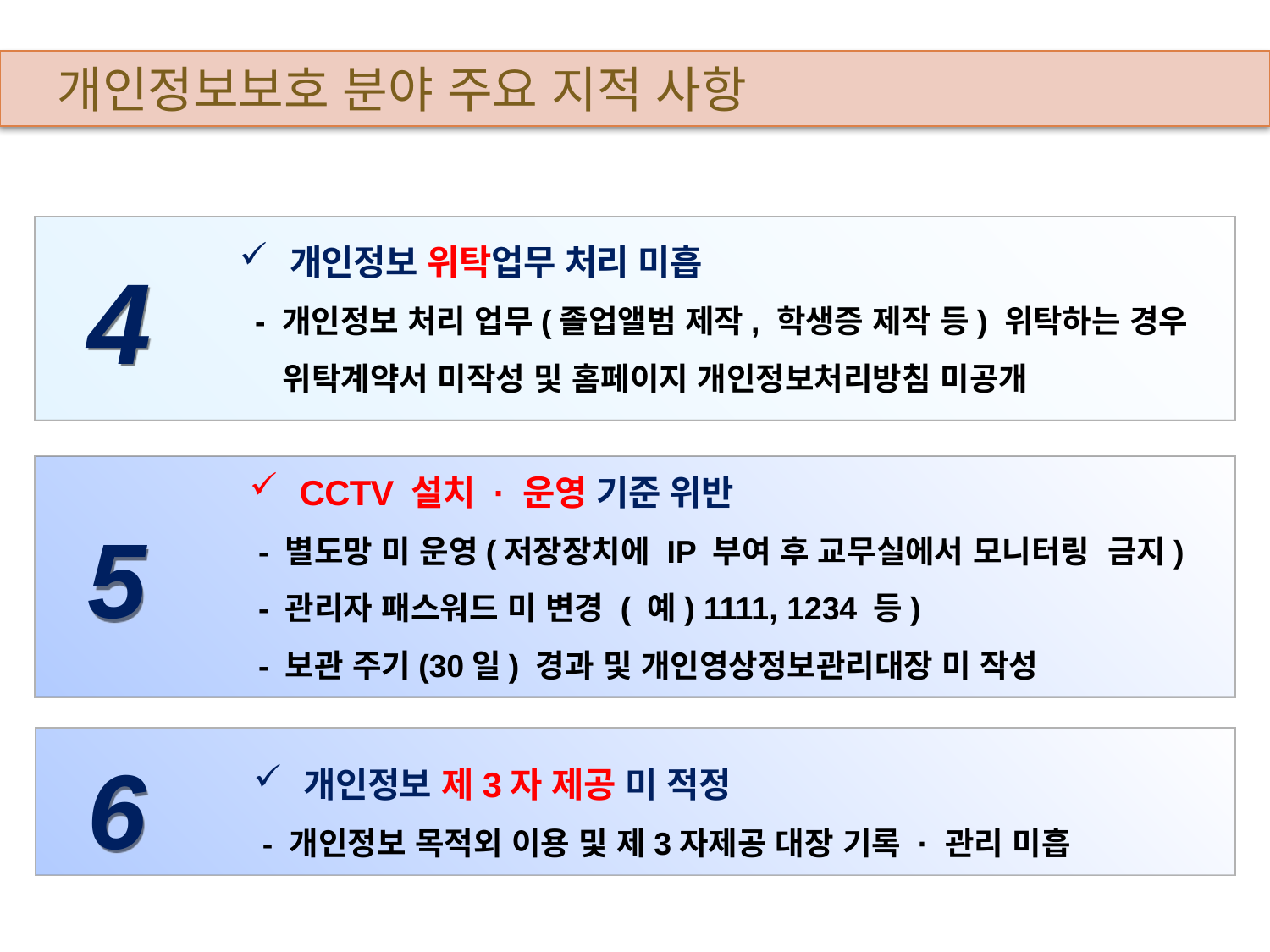

개인정보보호 분야 주요 지적 사항

4

개인정보 위탁업무 처리 미흡
  - 개인정보 처리 업무(졸업앨범 제작, 학생증 제작 등) 위탁하는 경우
    위탁계약서 미작성 및 홈페이지 개인정보처리방침 미공개

5
CCTV 설치 · 운영 기준 위반
 - 별도망 미 운영(저장장치에 IP 부여 후 교무실에서 모니터링  금지)
 - 관리자 패스워드 미 변경 ( 예) 1111, 1234 등)
 - 보관 주기(30일) 경과 및 개인영상정보관리대장 미 작성

6
개인정보 제3자 제공 미 적정
 - 개인정보 목적외 이용 및 제3자제공 대장 기록 · 관리 미흡